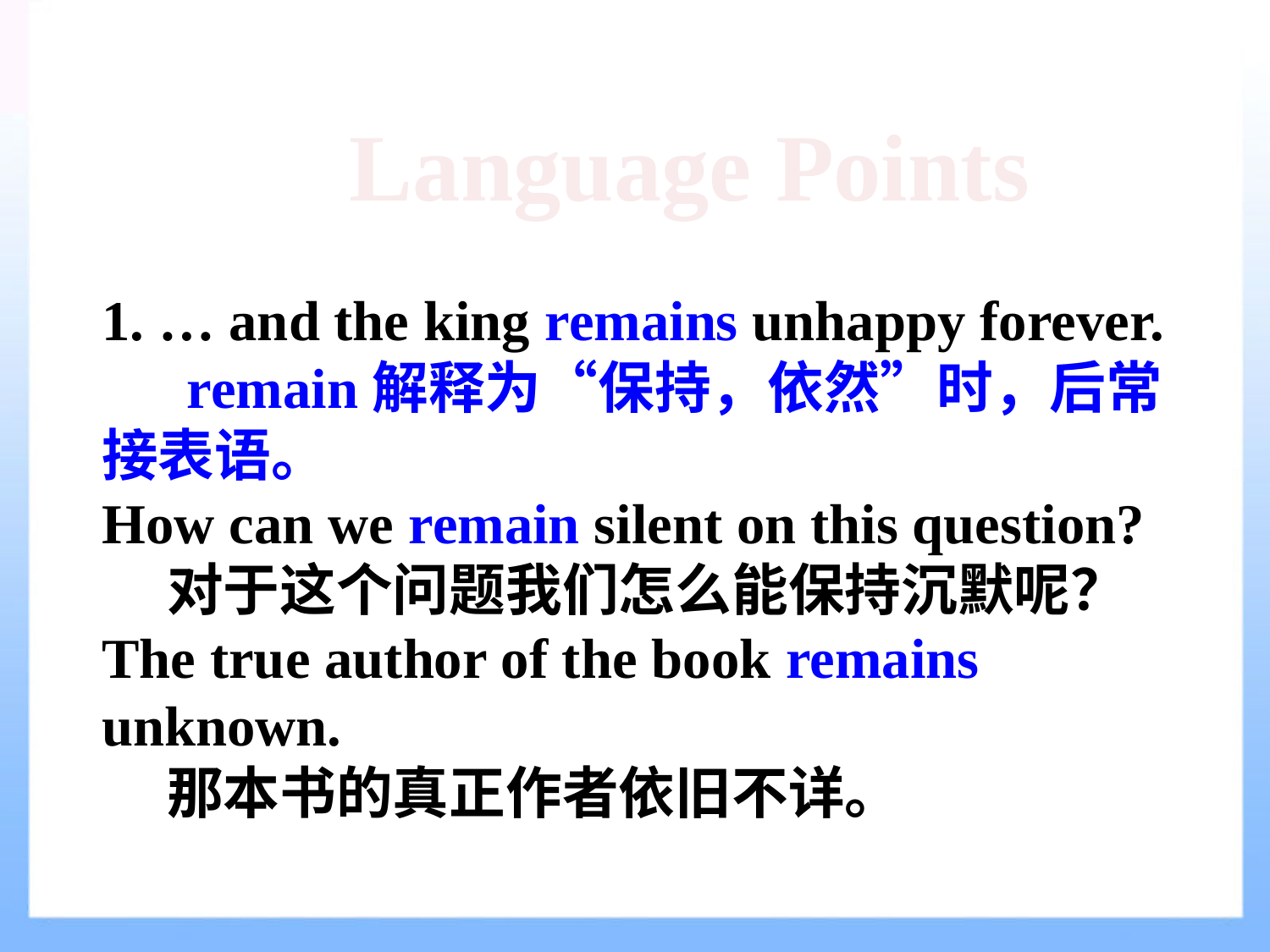

Language Points
1. … and the king remains unhappy forever.
      remain解释为“保持，依然”时，后常接表语。
How can we remain silent on this question?
    对于这个问题我们怎么能保持沉默呢？
The true author of the book remains unknown.
    那本书的真正作者依旧不详。